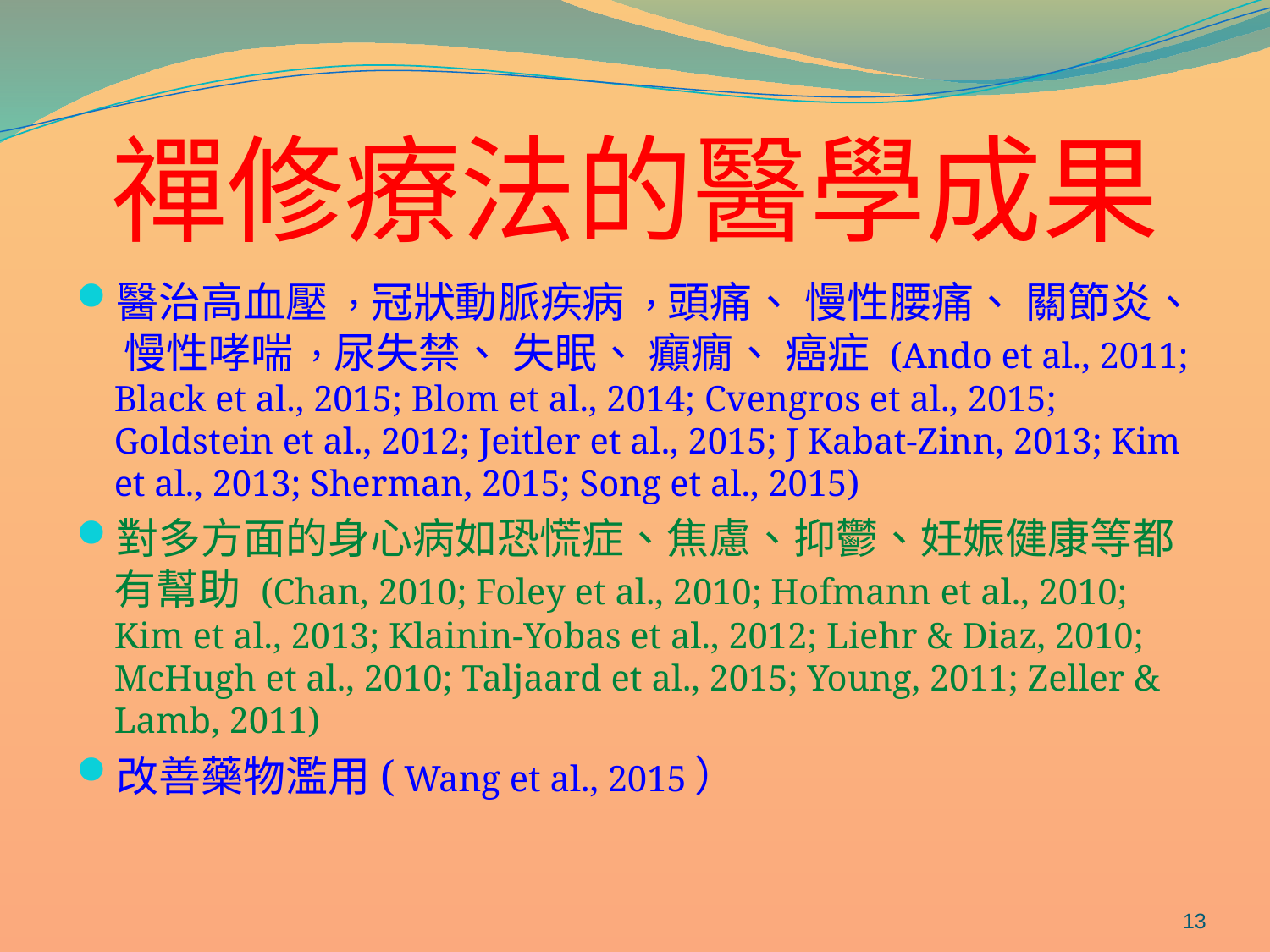

# 禪修療法的醫學成果
醫治高血壓 ，冠狀動脈疾病 ，頭痛、 慢性腰痛、 關節炎、 慢性哮喘 ，尿失禁、 失眠、 癲癇、 癌症 (Ando et al., 2011; Black et al., 2015; Blom et al., 2014; Cvengros et al., 2015; Goldstein et al., 2012; Jeitler et al., 2015; J Kabat-Zinn, 2013; Kim et al., 2013; Sherman, 2015; Song et al., 2015)
對多方面的身心病如恐慌症、焦慮、抑鬱、妊娠健康等都有幫助 (Chan, 2010; Foley et al., 2010; Hofmann et al., 2010; Kim et al., 2013; Klainin-Yobas et al., 2012; Liehr & Diaz, 2010; McHugh et al., 2010; Taljaard et al., 2015; Young, 2011; Zeller & Lamb, 2011)
改善藥物濫用( Wang et al., 2015）

13